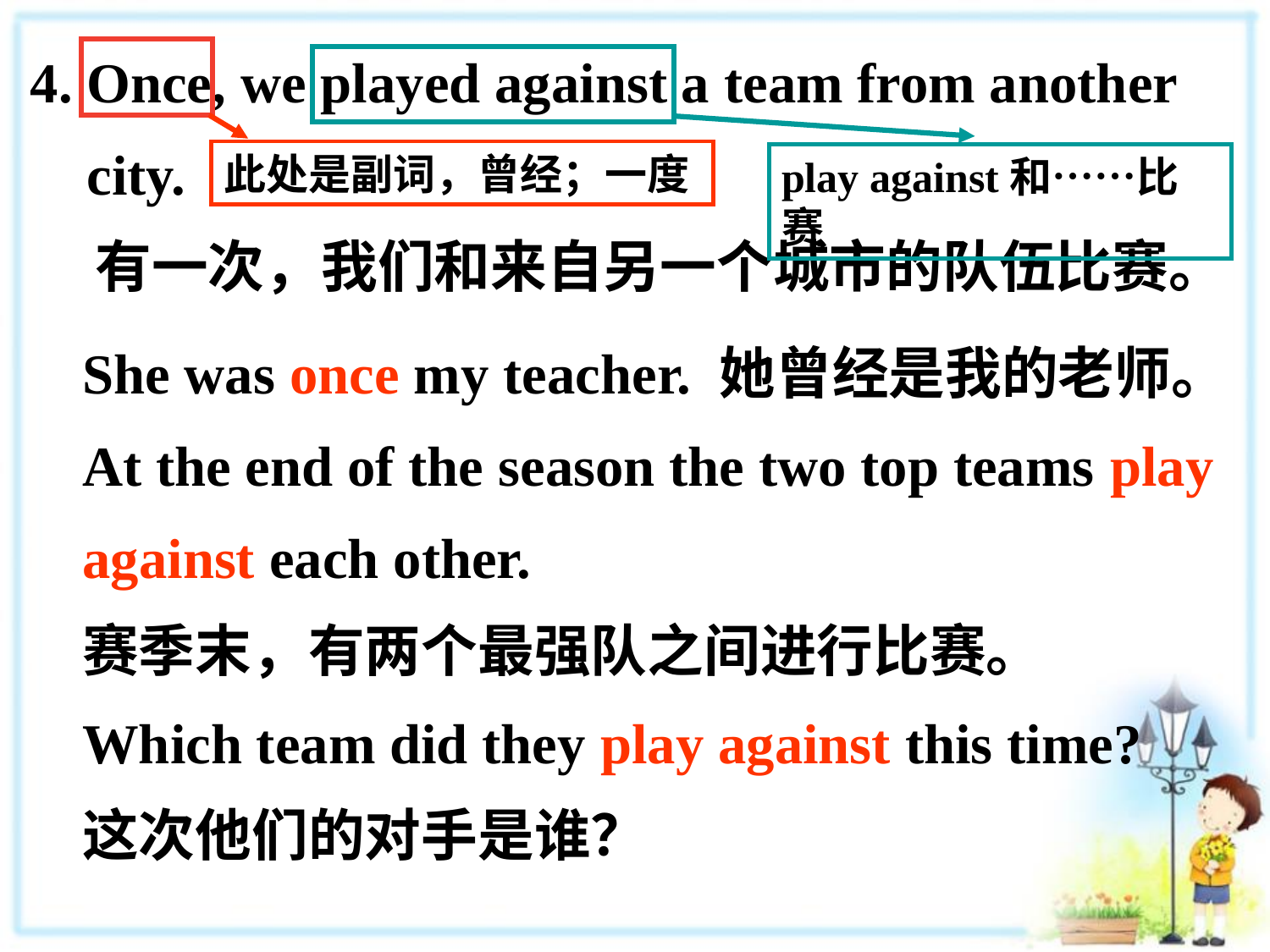

4. Once, we played against a team from another
    city.
    有一次，我们和来自另一个城市的队伍比赛。

此处是副词，曾经；一度
play against和……比赛
She was once my teacher. 她曾经是我的老师。
At the end of the season the two top teams play
against each other.
赛季末，有两个最强队之间进行比赛。
Which team did they play against this time?
这次他们的对手是谁？